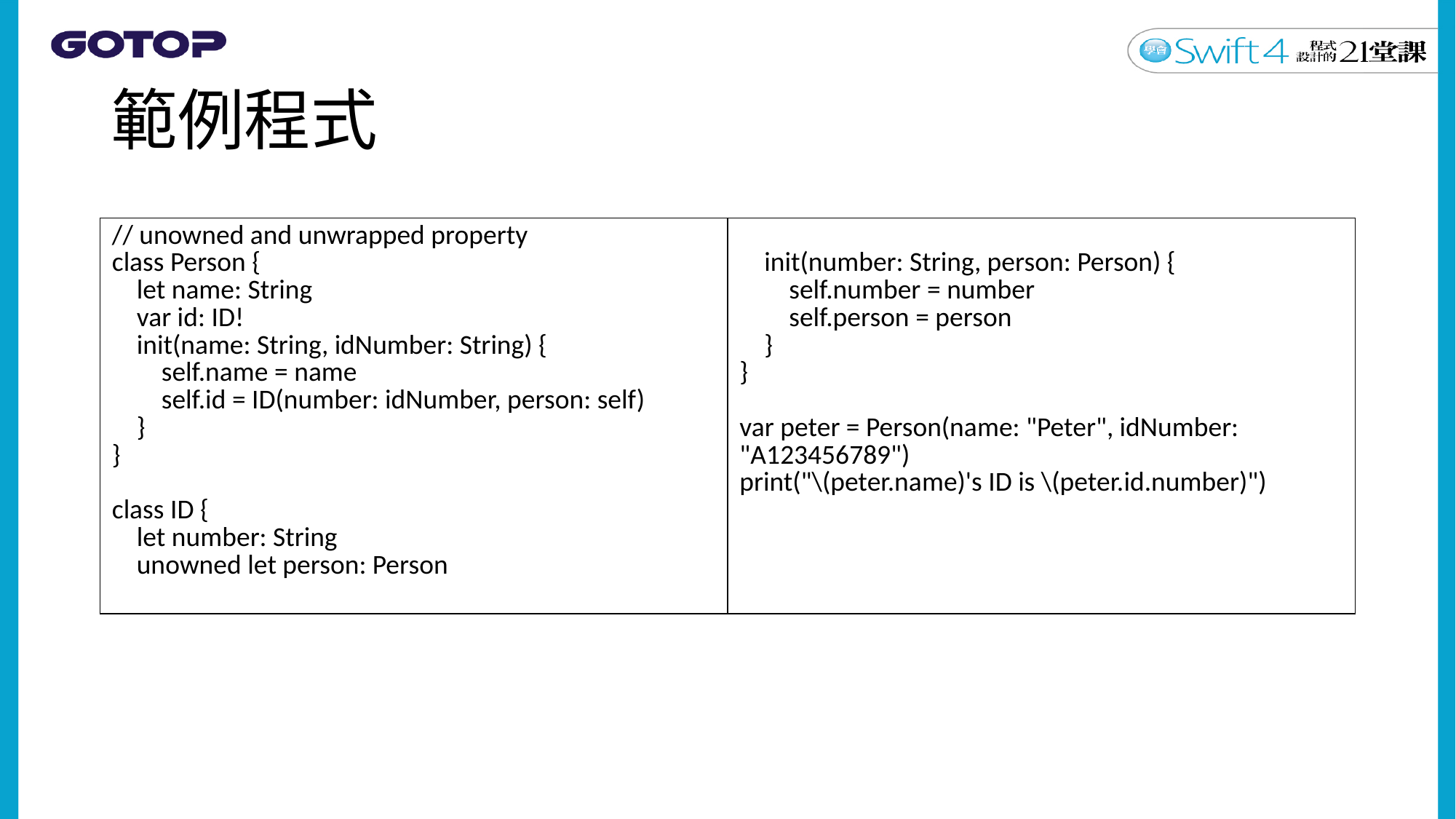

# 範例程式
| // unowned and unwrapped property class Person { let name: String var id: ID! init(name: String, idNumber: String) { self.name = name self.id = ID(number: idNumber, person: self) } } class ID { let number: String unowned let person: Person | init(number: String, person: Person) { self.number = number self.person = person } } var peter = Person(name: "Peter", idNumber: "A123456789") print("\(peter.name)'s ID is \(peter.id.number)") |
| --- | --- |